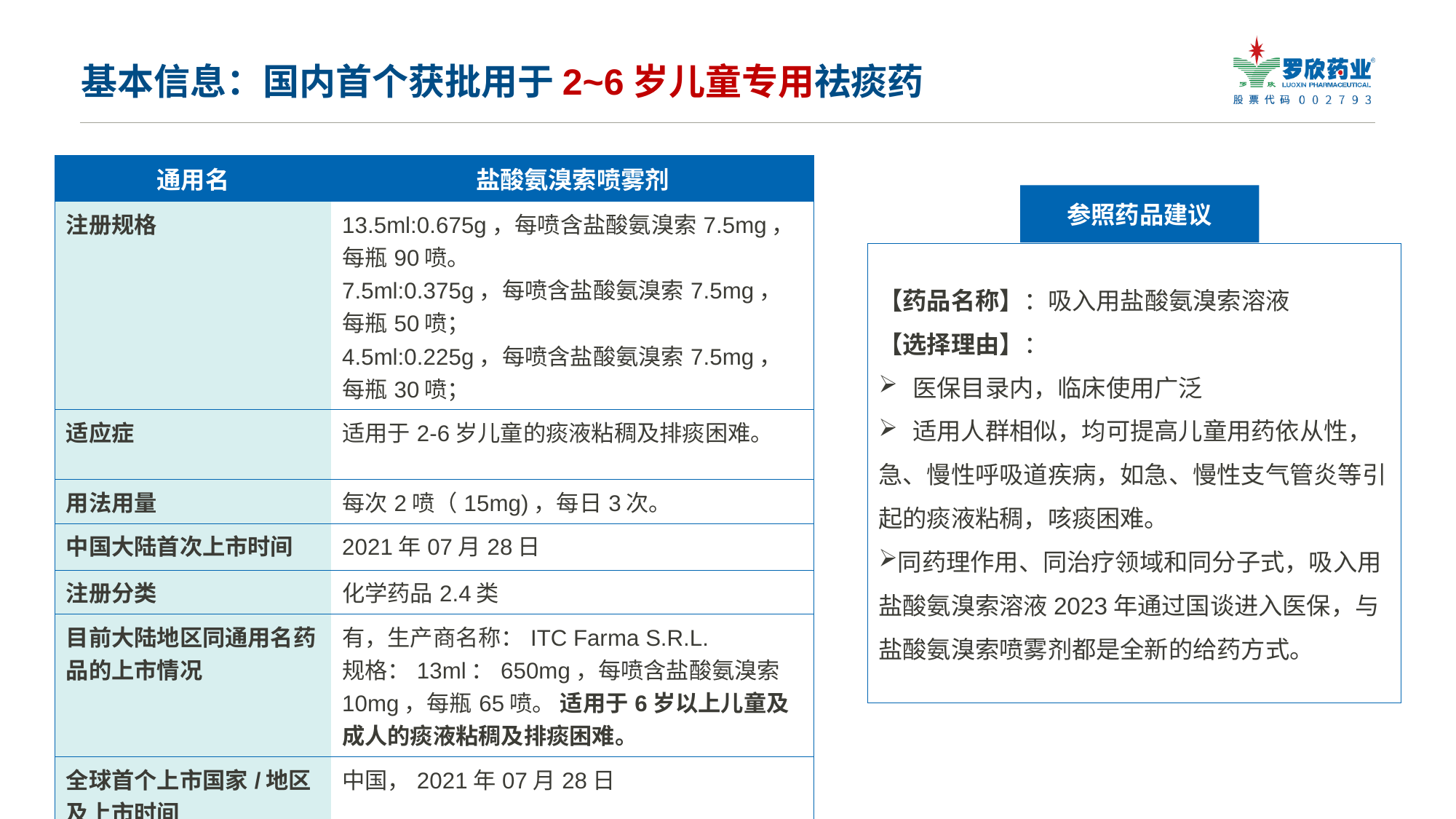

# 基本信息：国内首个获批用于2~6岁儿童专用祛痰药
| 通用名 | 盐酸氨溴索喷雾剂 |
| --- | --- |
| 注册规格 | 13.5ml:0.675g，每喷含盐酸氨溴索7.5mg，每瓶90喷。 7.5ml:0.375g，每喷含盐酸氨溴索7.5mg，每瓶50喷； 4.5ml:0.225g，每喷含盐酸氨溴索7.5mg，每瓶30喷； |
| 适应症 | 适用于2-6岁儿童的痰液粘稠及排痰困难。 |
| 用法用量 | 每次2喷（15mg)，每日3次。 |
| 中国大陆首次上市时间 | 2021年07月28日 |
| 注册分类 | 化学药品2.4类 |
| 目前大陆地区同通用名药品的上市情况 | 有，生产商名称：ITC Farma S.R.L. 规格：13ml：650mg，每喷含盐酸氨溴索10mg，每瓶65喷。 适用于6岁以上儿童及成人的痰液粘稠及排痰困难。 |
| 全球首个上市国家/地区及上市时间 | 中国，2021年07月28日 |
| 是否OTC药品 | 否 |
参照药品建议

【药品名称】：吸入用盐酸氨溴索溶液
【选择理由】：
医保目录内，临床使用广泛
适用人群相似，均可提高儿童用药依从性，
急、慢性呼吸道疾病，如急、慢性支气管炎等引起的痰液粘稠，咳痰困难。
同药理作用、同治疗领域和同分子式，吸入用
盐酸氨溴索溶液2023年通过国谈进入医保，与盐酸氨溴索喷雾剂都是全新的给药方式。
3